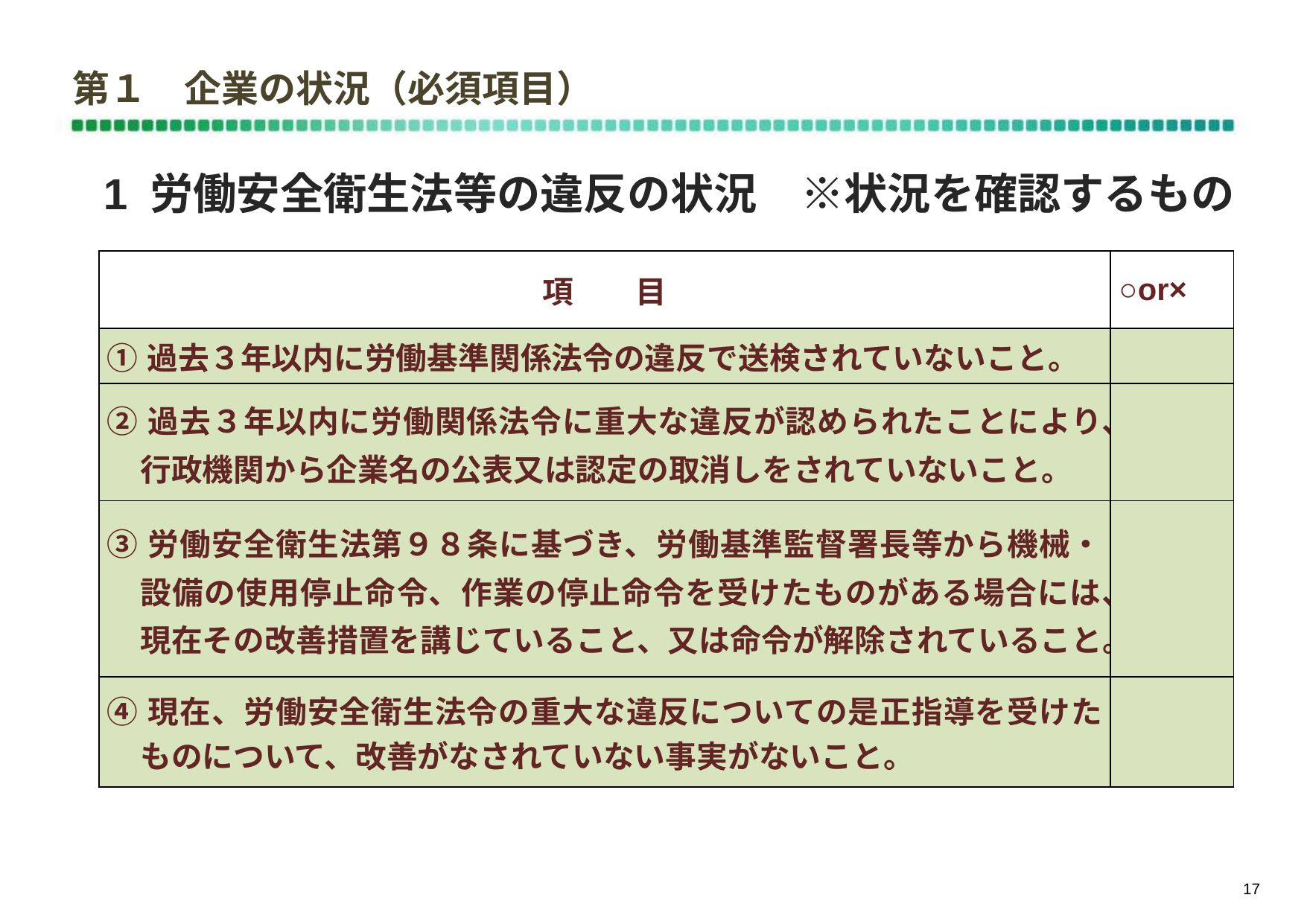

# 第１　企業の状況（必須項目）
1 労働安全衛生法等の違反の状況　※状況を確認するもの

| 項　　目 | ○or× |
| --- | --- |
| ①過去３年以内に労働基準関係法令の違反で送検されていないこと。 |  |
| ②過去３年以内に労働関係法令に重大な違反が認められたことにより、行政機関から企業名の公表又は認定の取消しをされていないこと。 |  |
| ③労働安全衛生法第９８条に基づき、労働基準監督署長等から機械・設備の使用停止命令、作業の停止命令を受けたものがある場合には、現在その改善措置を講じていること、又は命令が解除されていること。 |  |
| ④現在、労働安全衛生法令の重大な違反についての是正指導を受けたものについて、改善がなされていない事実がないこと。 |  |
17